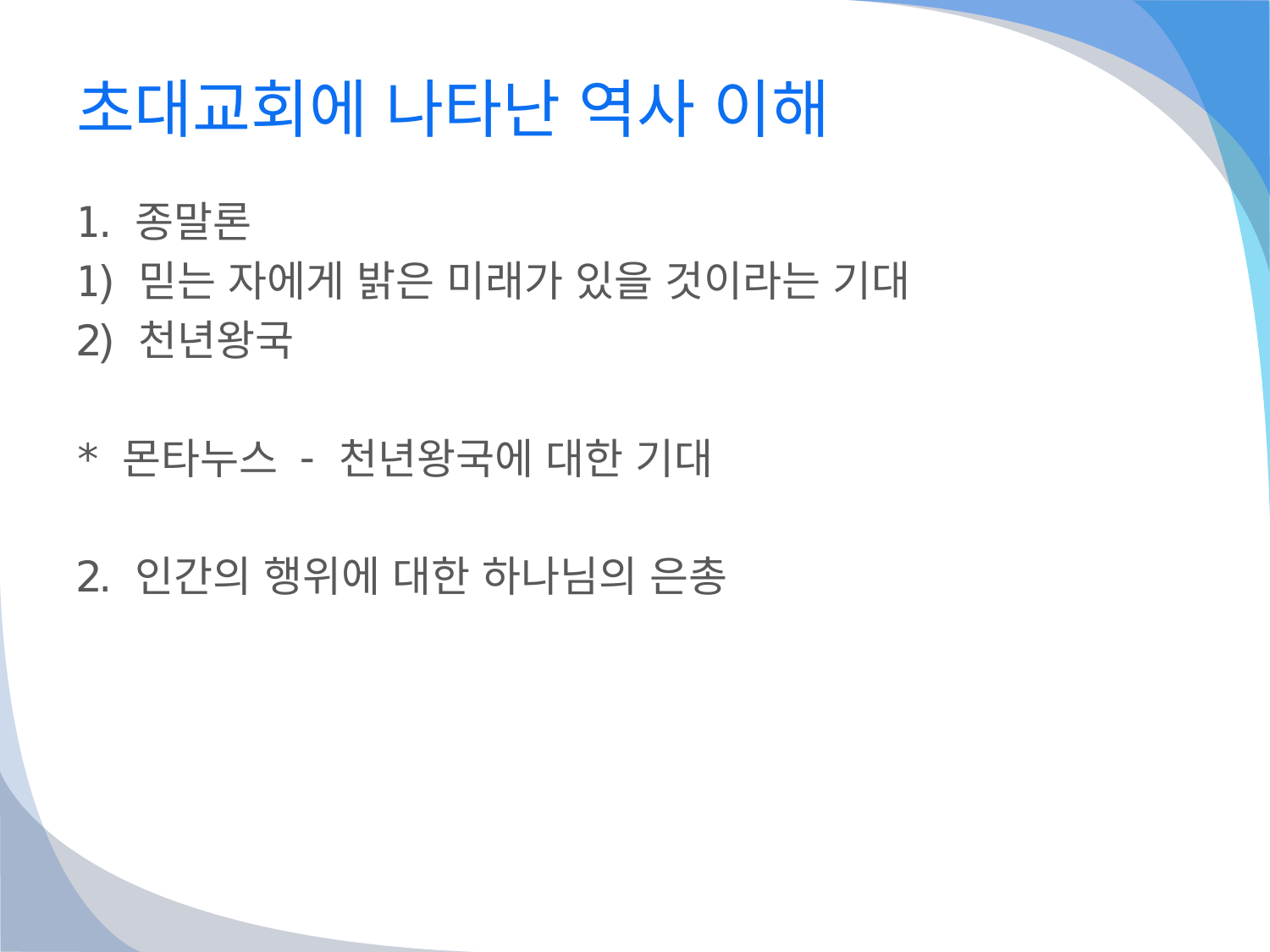

# 초대교회에 나타난 역사 이해
1. 종말론
1) 믿는 자에게 밝은 미래가 있을 것이라는 기대
2) 천년왕국

* 몬타누스 - 천년왕국에 대한 기대

2. 인간의 행위에 대한 하나님의 은총